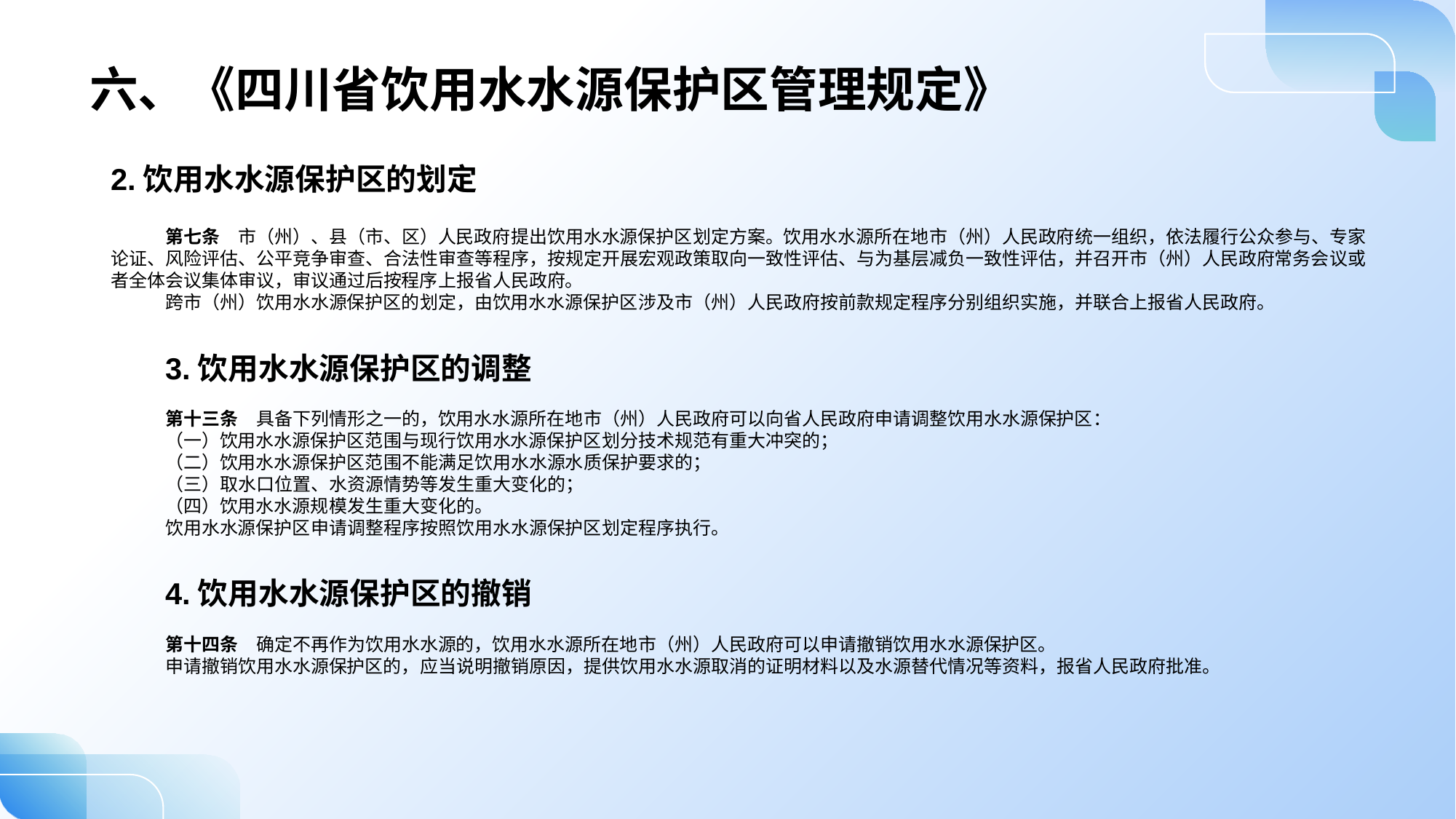

六、《四川省饮用水水源保护区管理规定》
2.饮用水水源保护区的划定

第七条　市（州）、县（市、区）人民政府提出饮用水水源保护区划定方案。饮用水水源所在地市（州）人民政府统一组织，依法履行公众参与、专家论证、风险评估、公平竞争审查、合法性审查等程序，按规定开展宏观政策取向一致性评估、与为基层减负一致性评估，并召开市（州）人民政府常务会议或者全体会议集体审议，审议通过后按程序上报省人民政府。
跨市（州）饮用水水源保护区的划定，由饮用水水源保护区涉及市（州）人民政府按前款规定程序分别组织实施，并联合上报省人民政府。

3.饮用水水源保护区的调整

第十三条　具备下列情形之一的，饮用水水源所在地市（州）人民政府可以向省人民政府申请调整饮用水水源保护区：
（一）饮用水水源保护区范围与现行饮用水水源保护区划分技术规范有重大冲突的；
（二）饮用水水源保护区范围不能满足饮用水水源水质保护要求的；
（三）取水口位置、水资源情势等发生重大变化的；
（四）饮用水水源规模发生重大变化的。
饮用水水源保护区申请调整程序按照饮用水水源保护区划定程序执行。

4.饮用水水源保护区的撤销

第十四条　确定不再作为饮用水水源的，饮用水水源所在地市（州）人民政府可以申请撤销饮用水水源保护区。
申请撤销饮用水水源保护区的，应当说明撤销原因，提供饮用水水源取消的证明材料以及水源替代情况等资料，报省人民政府批准。